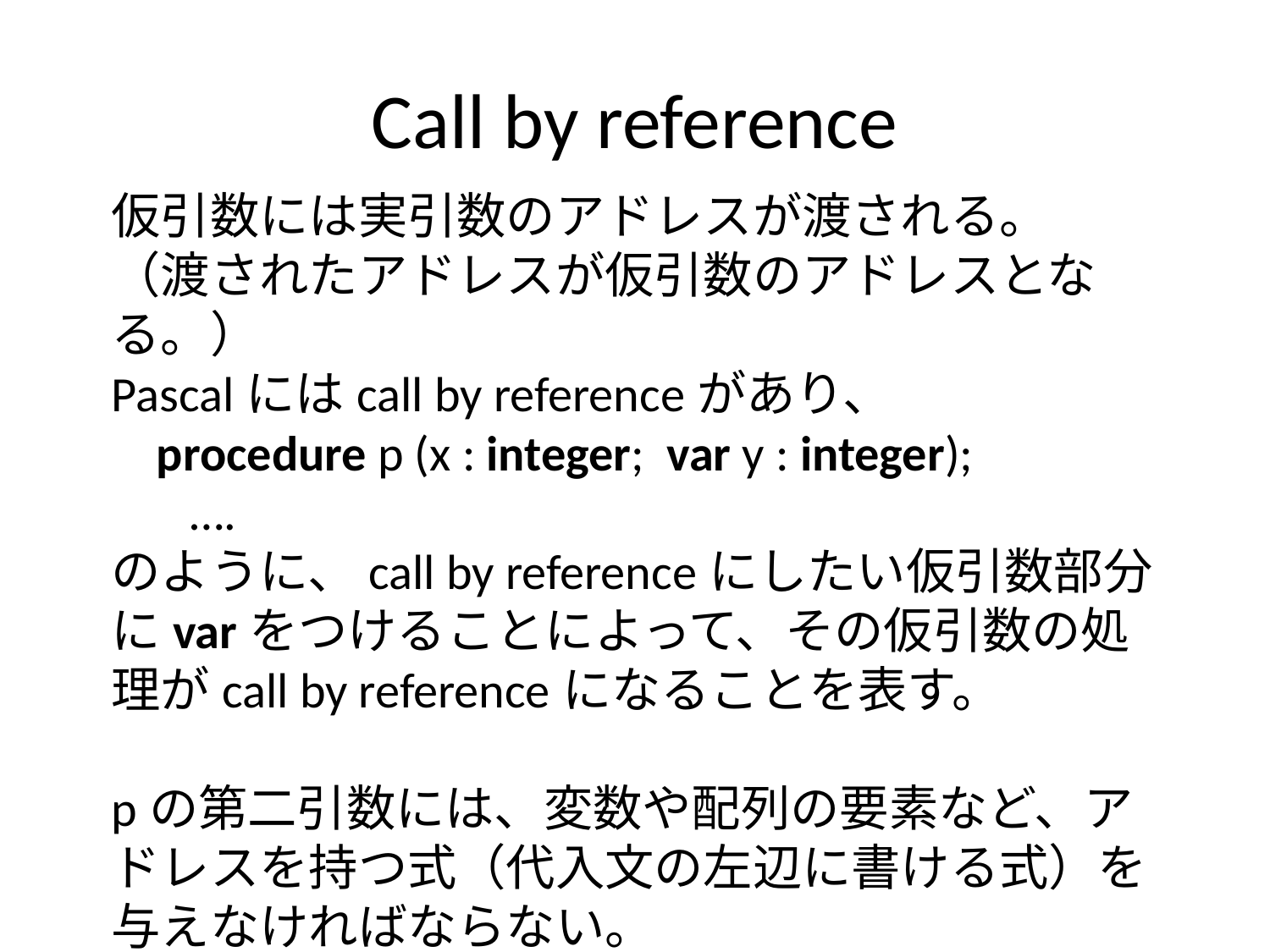

# Call by reference
仮引数には実引数のアドレスが渡される。
（渡されたアドレスが仮引数のアドレスとなる。）
Pascalにはcall by referenceがあり、
    procedure p (x : integer;  var y : integer);
       ….
のように、call by referenceにしたい仮引数部分にvarをつけることによって、その仮引数の処理がcall by referenceになることを表す。

pの第二引数には、変数や配列の要素など、アドレスを持つ式（代入文の左辺に書ける式）を与えなければならない。